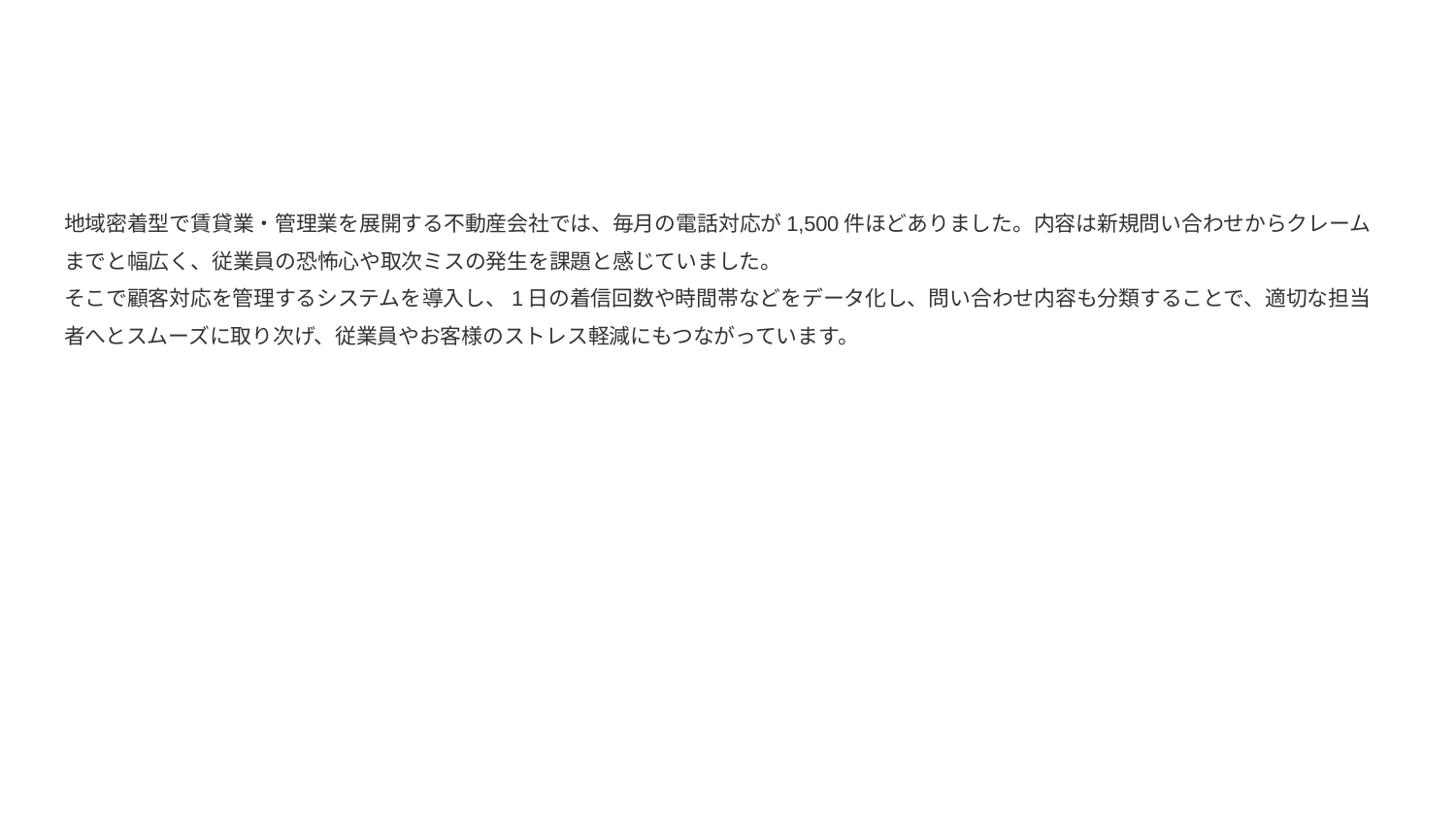

#
地域密着型で賃貸業・管理業を展開する不動産会社では、毎月の電話対応が1,500件ほどありました。内容は新規問い合わせからクレームまでと幅広く、従業員の恐怖心や取次ミスの発生を課題と感じていました。
そこで顧客対応を管理するシステムを導入し、1日の着信回数や時間帯などをデータ化し、問い合わせ内容も分類することで、適切な担当者へとスムーズに取り次げ、従業員やお客様のストレス軽減にもつながっています。